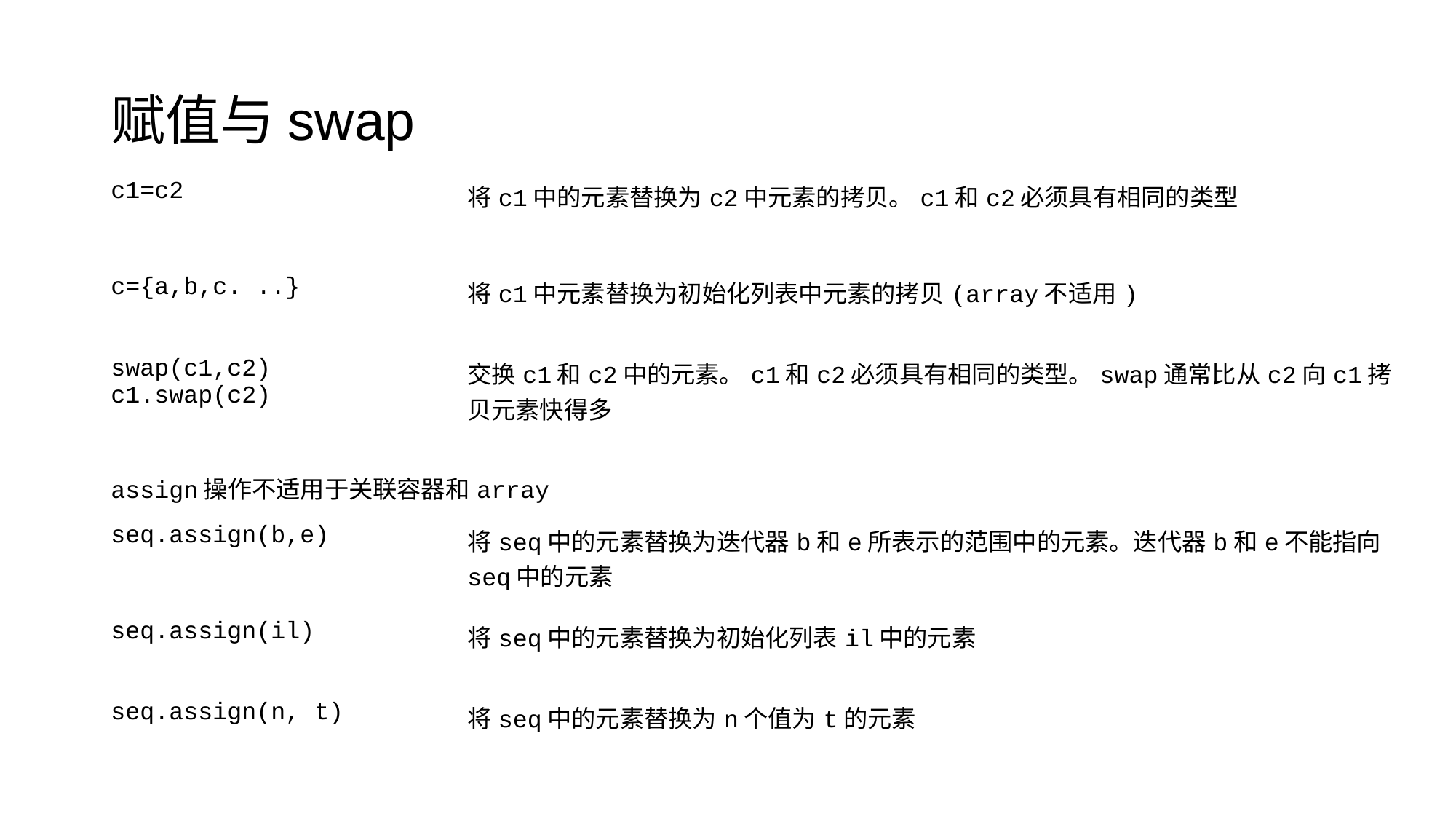

# 赋值与swap
| c1=c2 | 将c1中的元素替换为c2中元素的拷贝。c1和c2必须具有相同的类型 |
| --- | --- |
| c={a,b,c. ..} | 将c1中元素替换为初始化列表中元素的拷贝(array不适用) |
| swap(c1,c2) c1.swap(c2) | 交换c1和c2中的元素。c1和c2必须具有相同的类型。swap通常比从c2向c1拷贝元素快得多 |
| assign操作不适用于关联容器和array |  |
| seq.assign(b,e) | 将seq中的元素替换为迭代器b和e所表示的范围中的元素。迭代器b和e不能指向seq中的元素 |
| seq.assign(il) | 将seq中的元素替换为初始化列表il中的元素 |
| seq.assign(n, t) | 将seq中的元素替换为n个值为t的元素 |